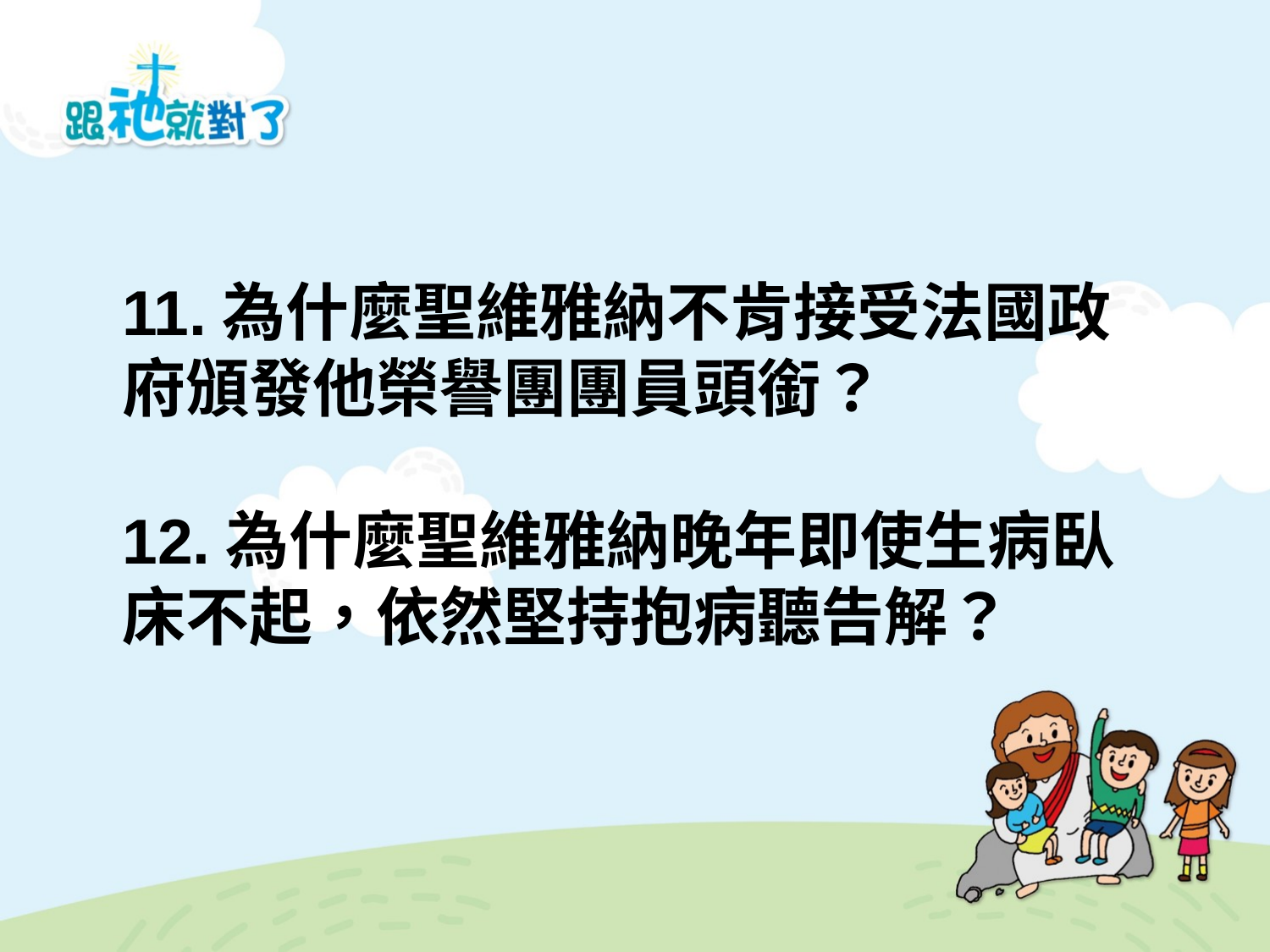

11.為什麼聖維雅納不肯接受法國政府頒發他榮譽團團員頭銜？

12.為什麼聖維雅納晚年即使生病臥床不起，依然堅持抱病聽告解？